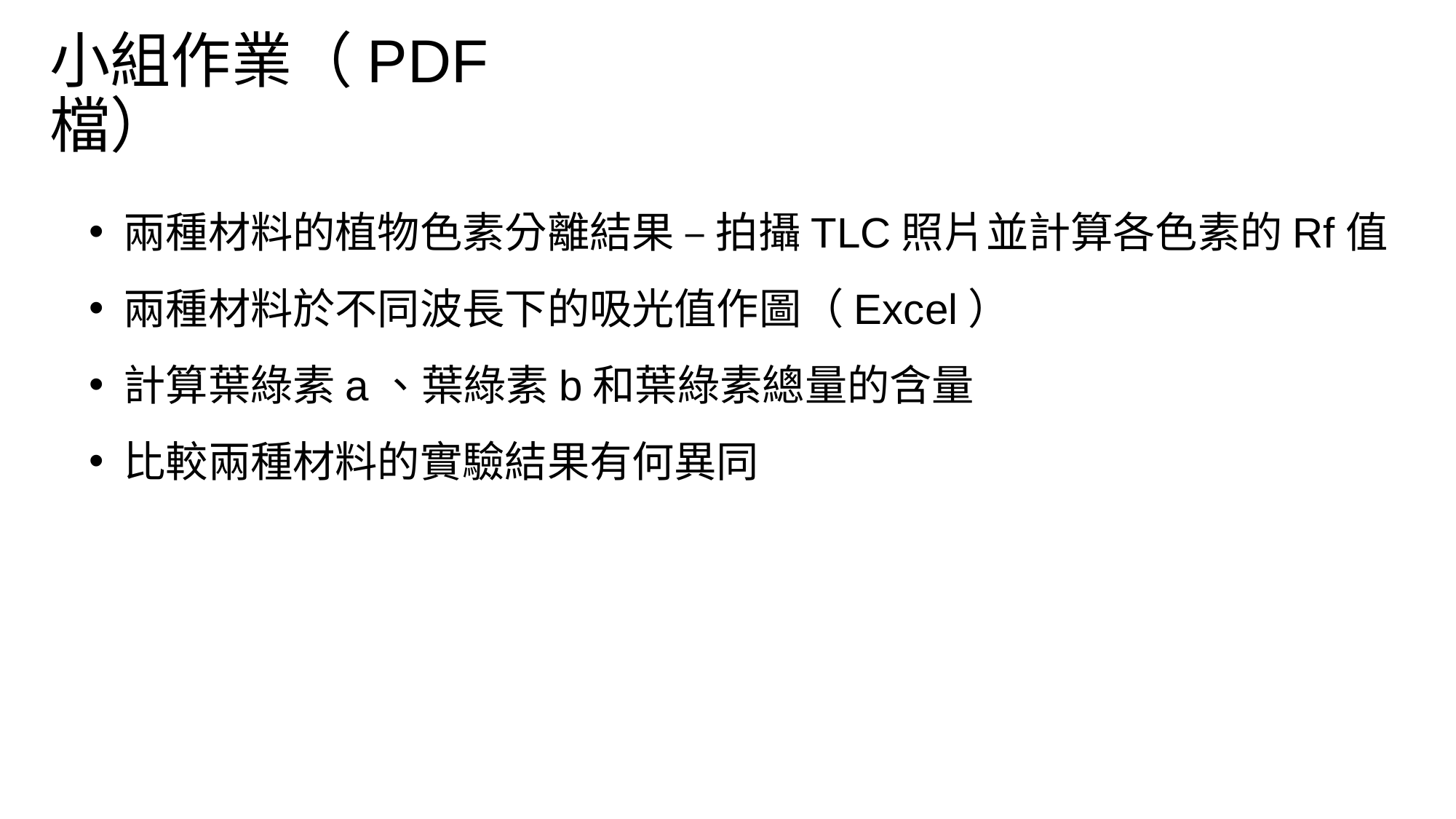

# 小組作業（PDF檔）
兩種材料的植物色素分離結果 – 拍攝TLC照片並計算各色素的Rf值
兩種材料於不同波長下的吸光值作圖（Excel）
計算葉綠素a、葉綠素b和葉綠素總量的含量
比較兩種材料的實驗結果有何異同